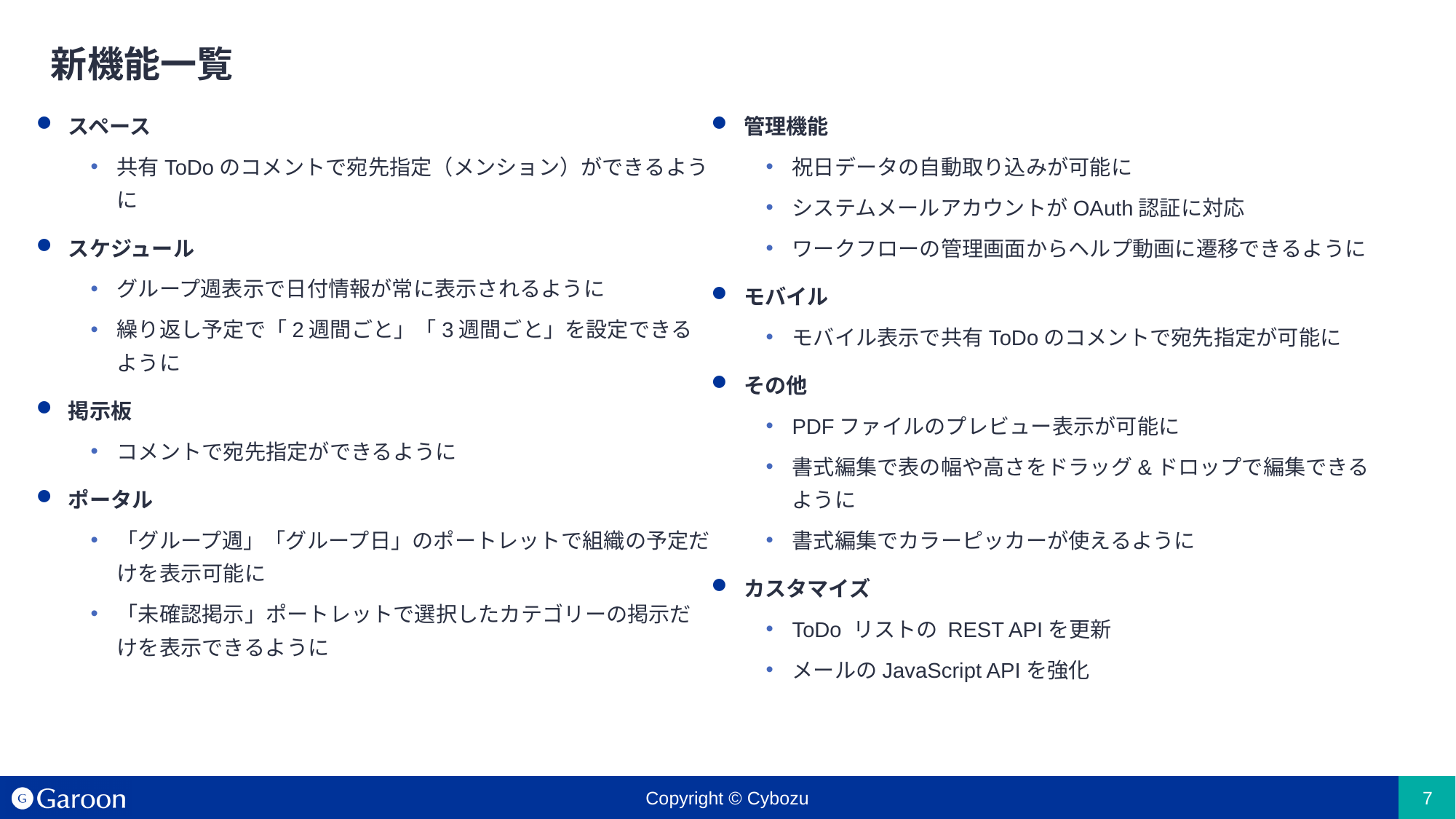

# 新機能一覧
スペース
共有ToDoのコメントで宛先指定（メンション）ができるように
スケジュール
グループ週表示で日付情報が常に表示されるように
繰り返し予定で「2週間ごと」「3週間ごと」を設定できるように
掲示板
コメントで宛先指定ができるように
ポータル
「グループ週」「グループ日」のポートレットで組織の予定だけを表示可能に
「未確認掲示」ポートレットで選択したカテゴリーの掲示だけを表示できるように

管理機能
祝日データの自動取り込みが可能に
システムメールアカウントがOAuth認証に対応
ワークフローの管理画面からヘルプ動画に遷移できるように
モバイル
モバイル表示で共有ToDoのコメントで宛先指定が可能に
その他
PDFファイルのプレビュー表示が可能に
書式編集で表の幅や高さをドラッグ&ドロップで編集できるように
書式編集でカラーピッカーが使えるように
カスタマイズ
ToDo リストの REST APIを更新
メールのJavaScript APIを強化